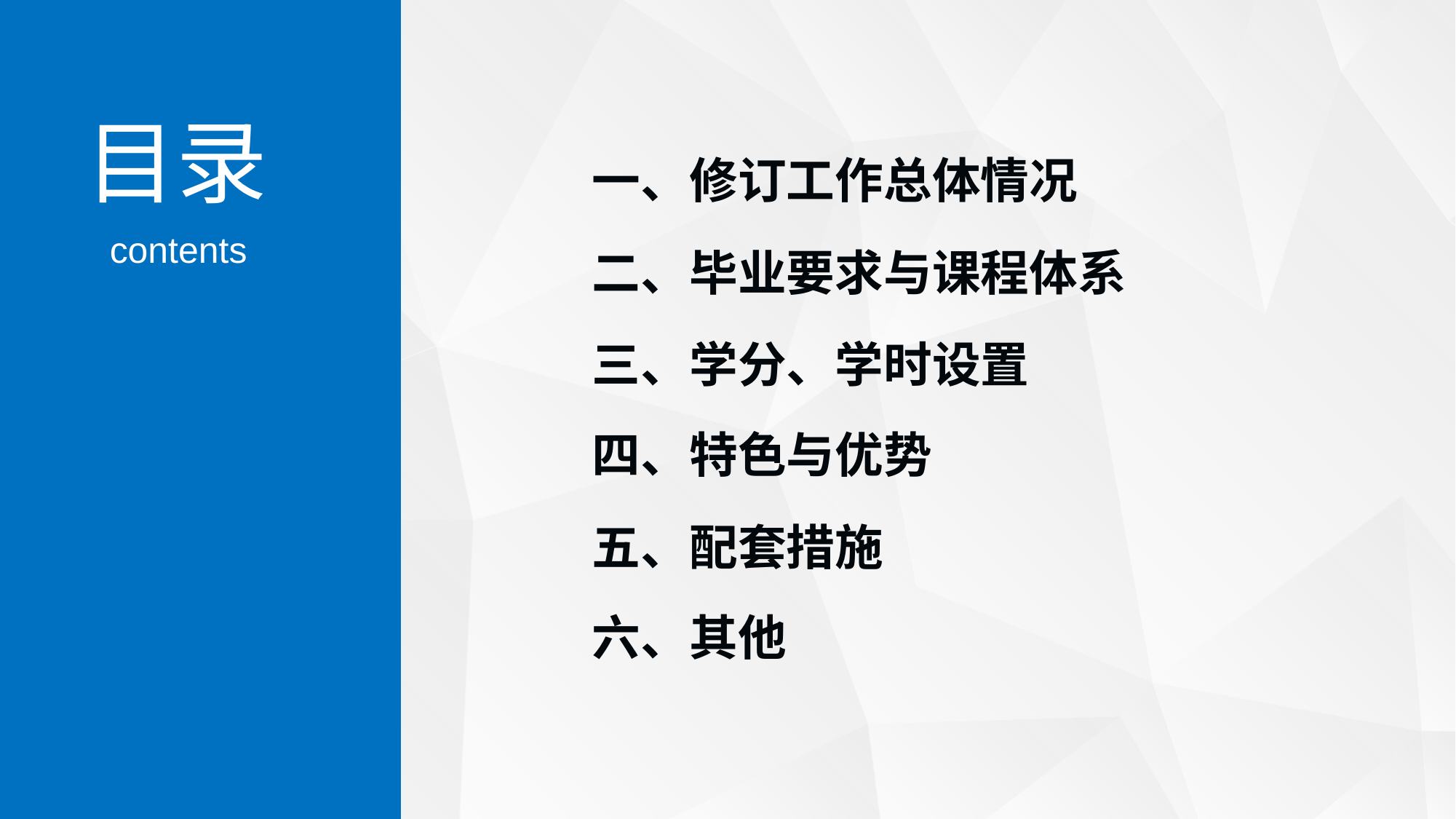

一、修订工作总体情况
二、毕业要求与课程体系
三、学分、学时设置
四、特色与优势
五、配套措施
六、其他